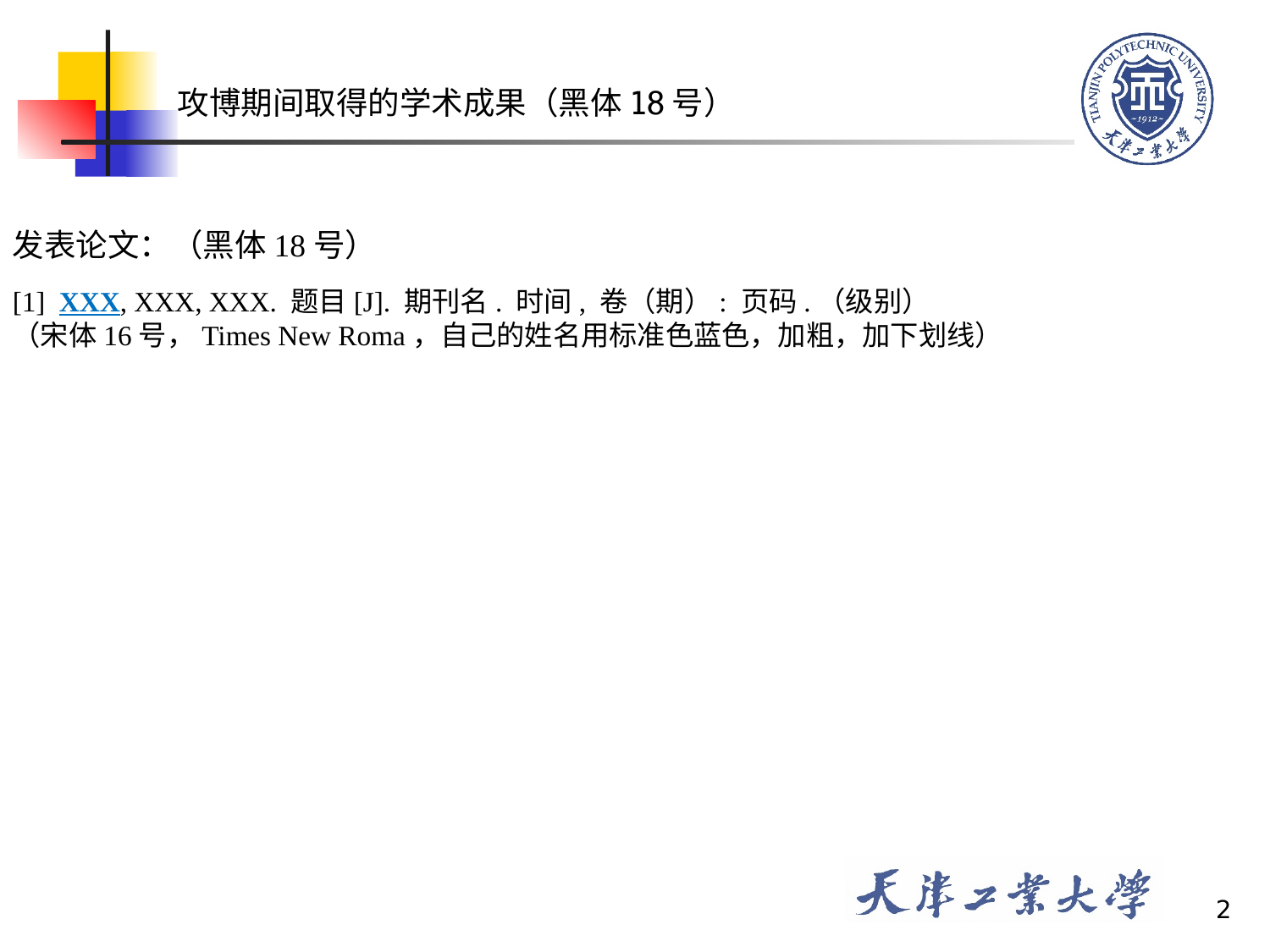

# 攻博期间取得的学术成果（黑体18号）

发表论文：（黑体18号）
[1]  XXX, XXX, XXX. 题目[J]. 期刊名. 时间, 卷（期）: 页码.（级别）
（宋体16号，Times New Roma，自己的姓名用标准色蓝色，加粗，加下划线）
2